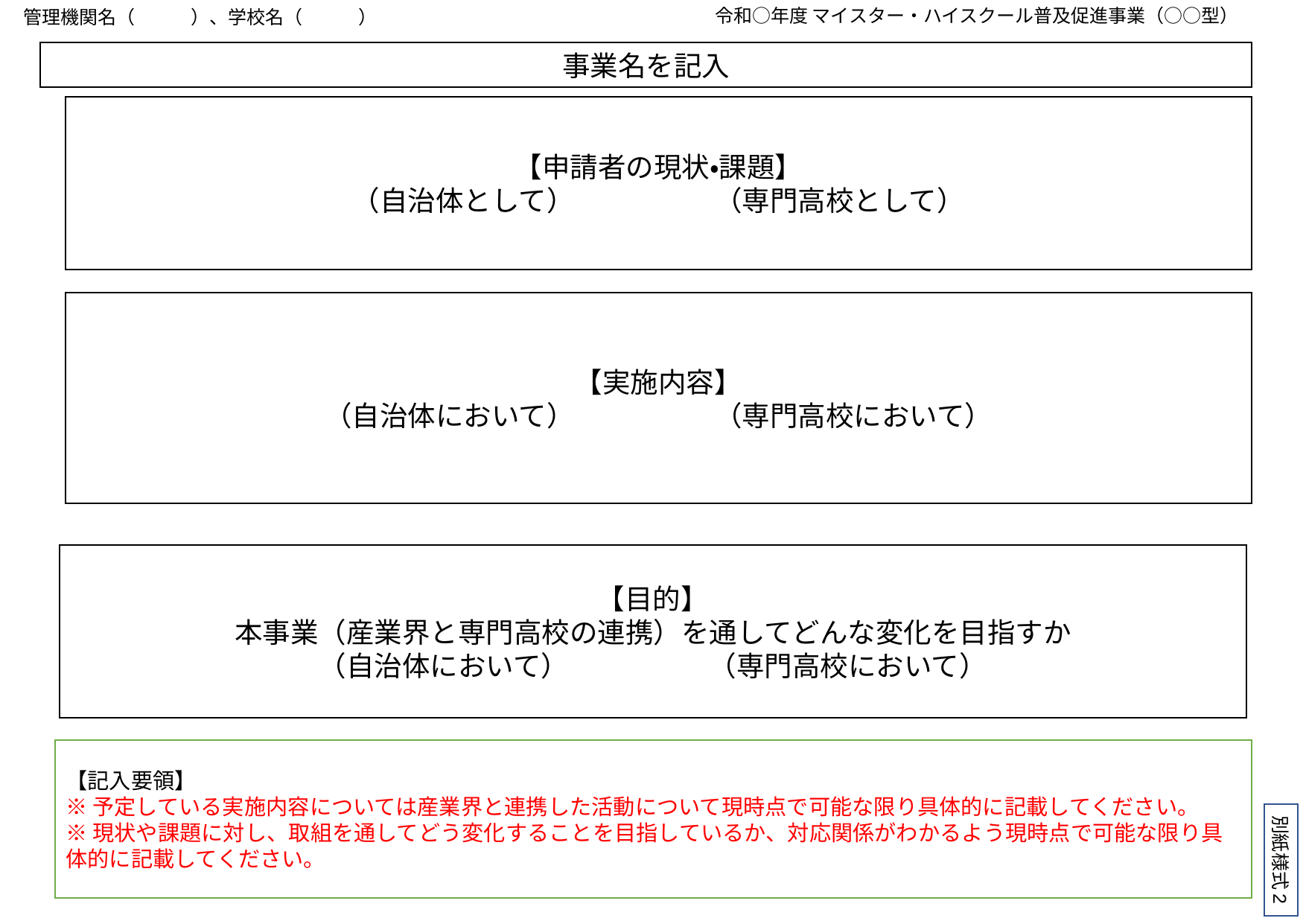

管理機関名（　　　）、学校名（　　　）
　令和○年度 マイスター・ハイスクール普及促進事業（○○型）

当該部分のレイアウトは変更しないこと
事業名を記入
【申請者の現状・課題】
（自治体として）　　　　　（専門高校として）
【実施内容】
（自治体において）　　　　　（専門高校において）
【目的】
本事業（産業界と専門高校の連携）を通してどんな変化を目指すか
（自治体において）　　　　　（専門高校において）
【記入要領】
※予定している実施内容については産業界と連携した活動について現時点で可能な限り具体的に記載してください。
※現状や課題に対し、取組を通してどう変化することを目指しているか、対応関係がわかるよう現時点で可能な限り具体的に記載してください。
【記入要領】及び「別添様式2」のテキストボックスは、提出時には削除すること
別紙様式2